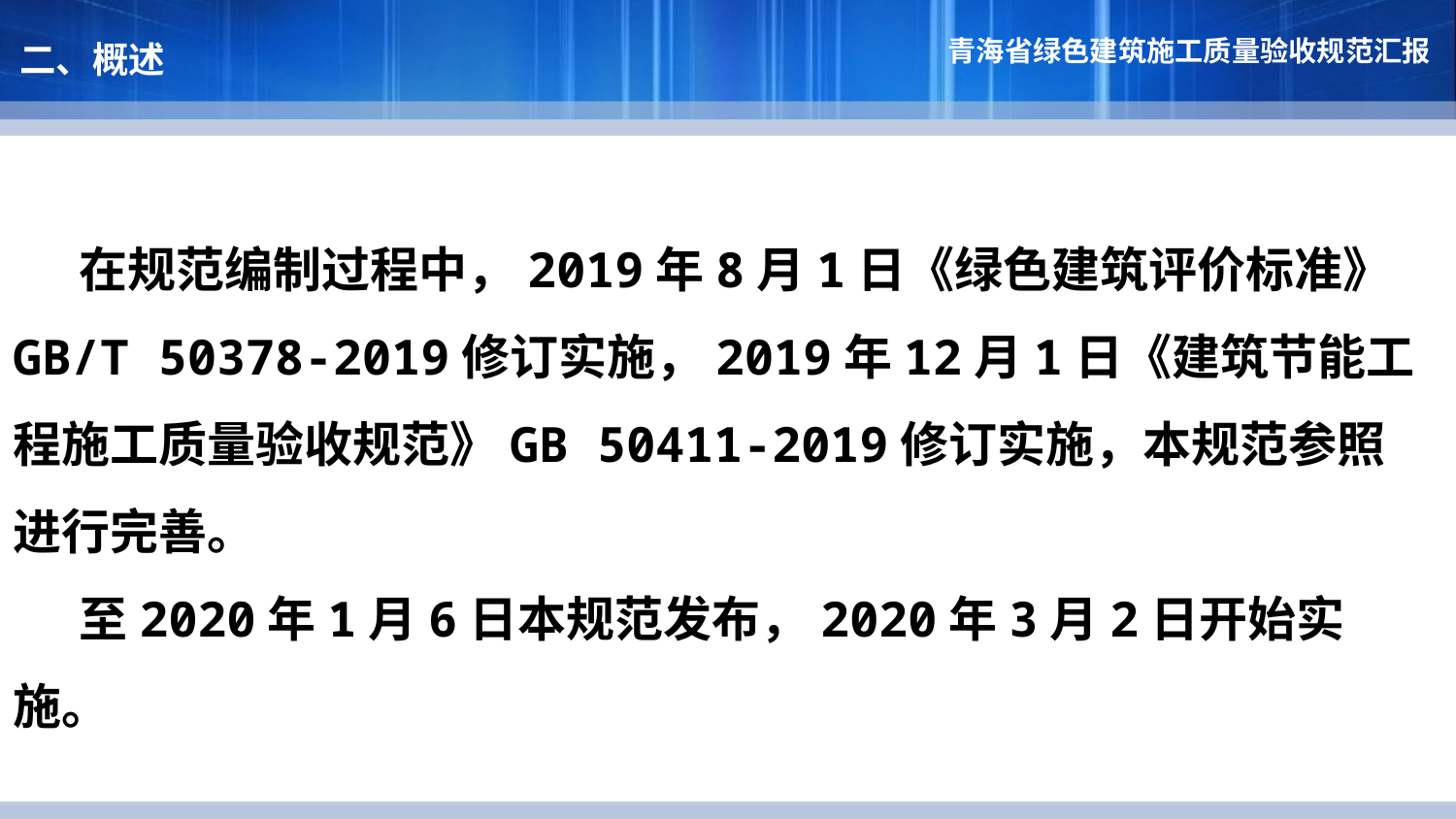

二、概述
     在规范编制过程中，2019年8月1日《绿色建筑评价标准》GB/T 50378-2019修订实施，2019年12月1日《建筑节能工程施工质量验收规范》GB 50411-2019修订实施，本规范参照进行完善。
     至2020年1月6日本规范发布，2020年3月2日开始实施。